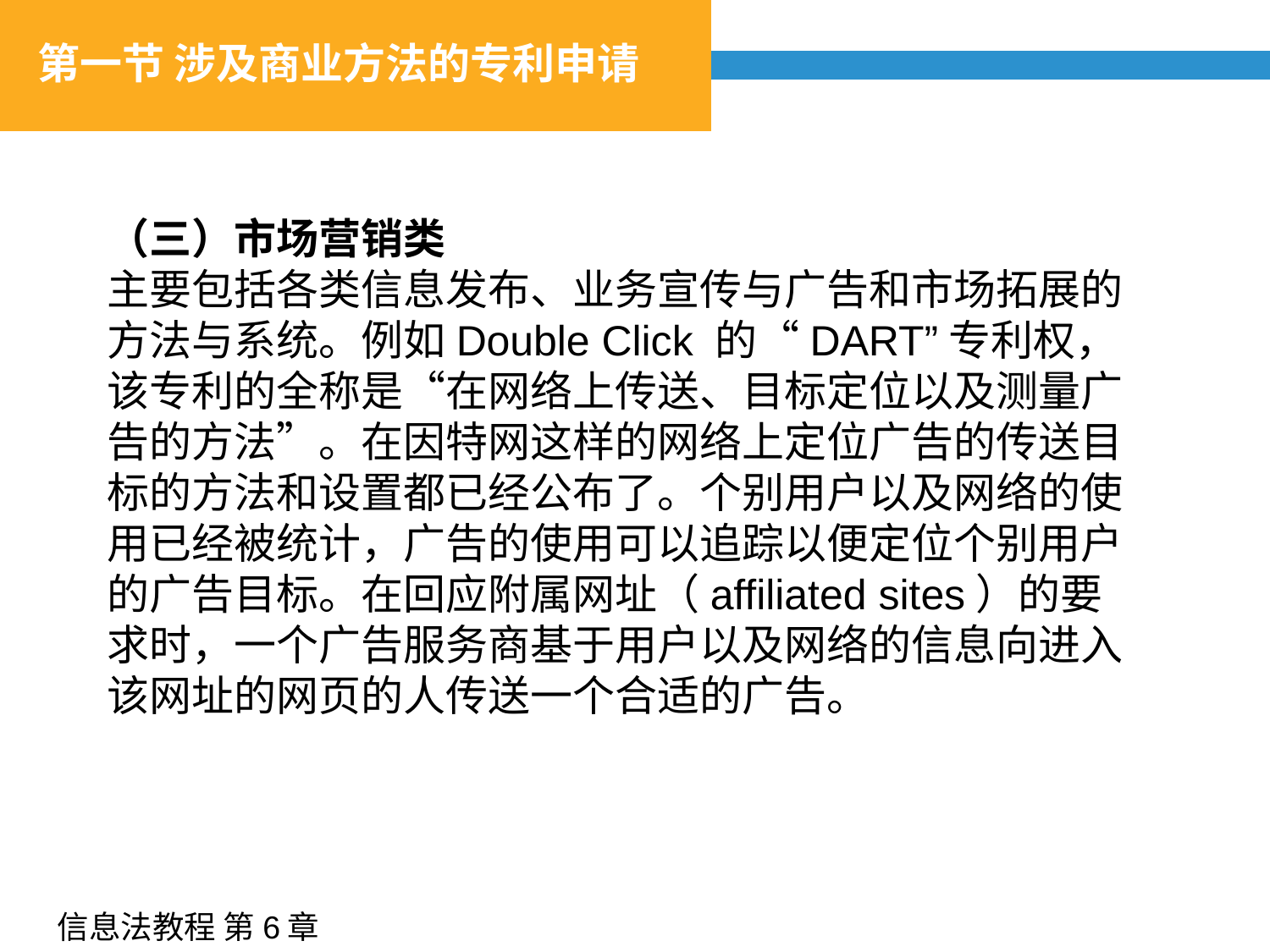

# 第一节 涉及商业方法的专利申请
（三）市场营销类
主要包括各类信息发布、业务宣传与广告和市场拓展的方法与系统。例如Double Click 的“DART”专利权，该专利的全称是“在网络上传送、目标定位以及测量广告的方法”。在因特网这样的网络上定位广告的传送目标的方法和设置都已经公布了。个别用户以及网络的使用已经被统计，广告的使用可以追踪以便定位个别用户的广告目标。在回应附属网址（affiliated sites）的要求时，一个广告服务商基于用户以及网络的信息向进入该网址的网页的人传送一个合适的广告。
信息法教程 第6章